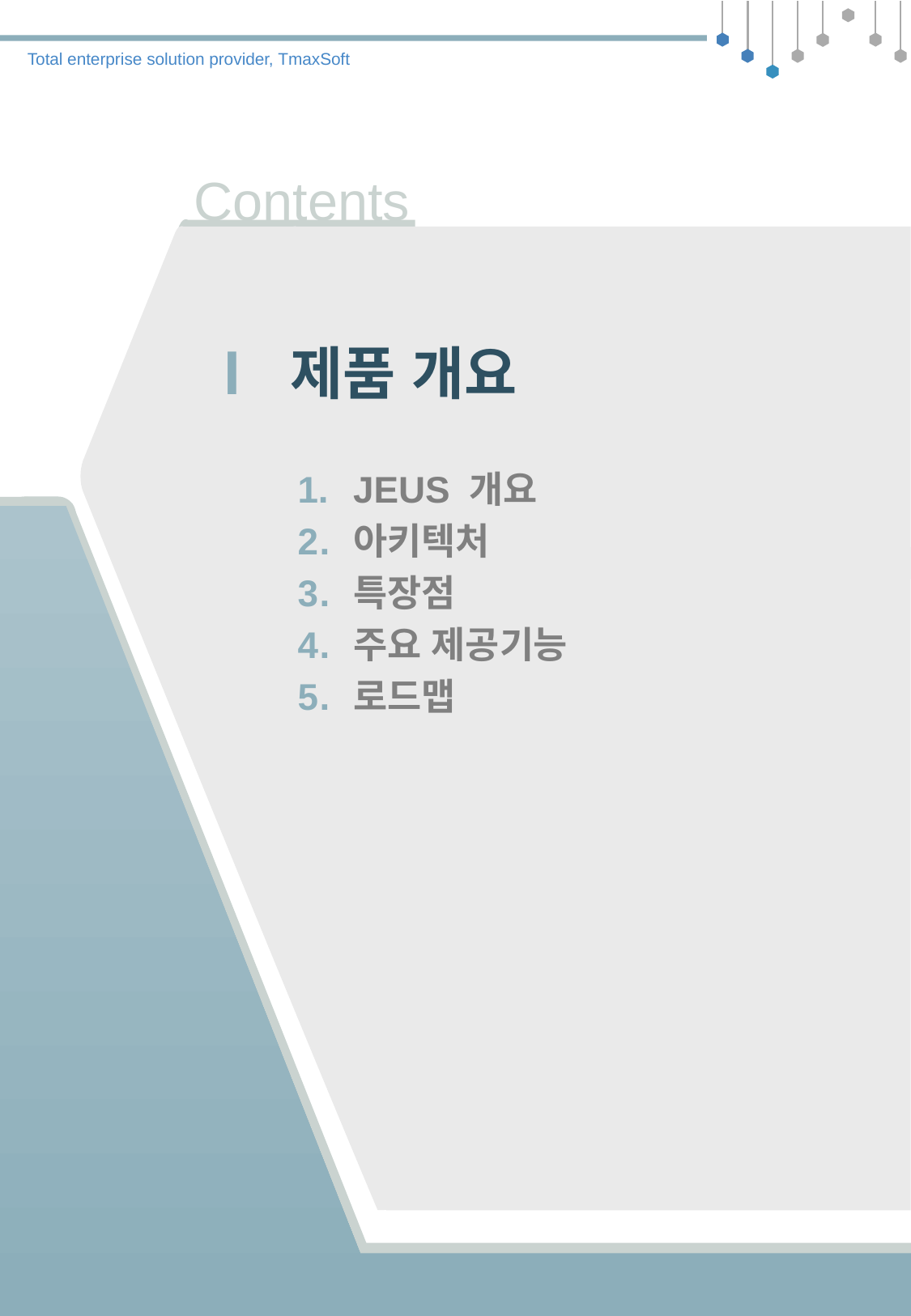

# Ⅰ 제품 개요
JEUS 개요
아키텍처
특장점
주요 제공기능
로드맵